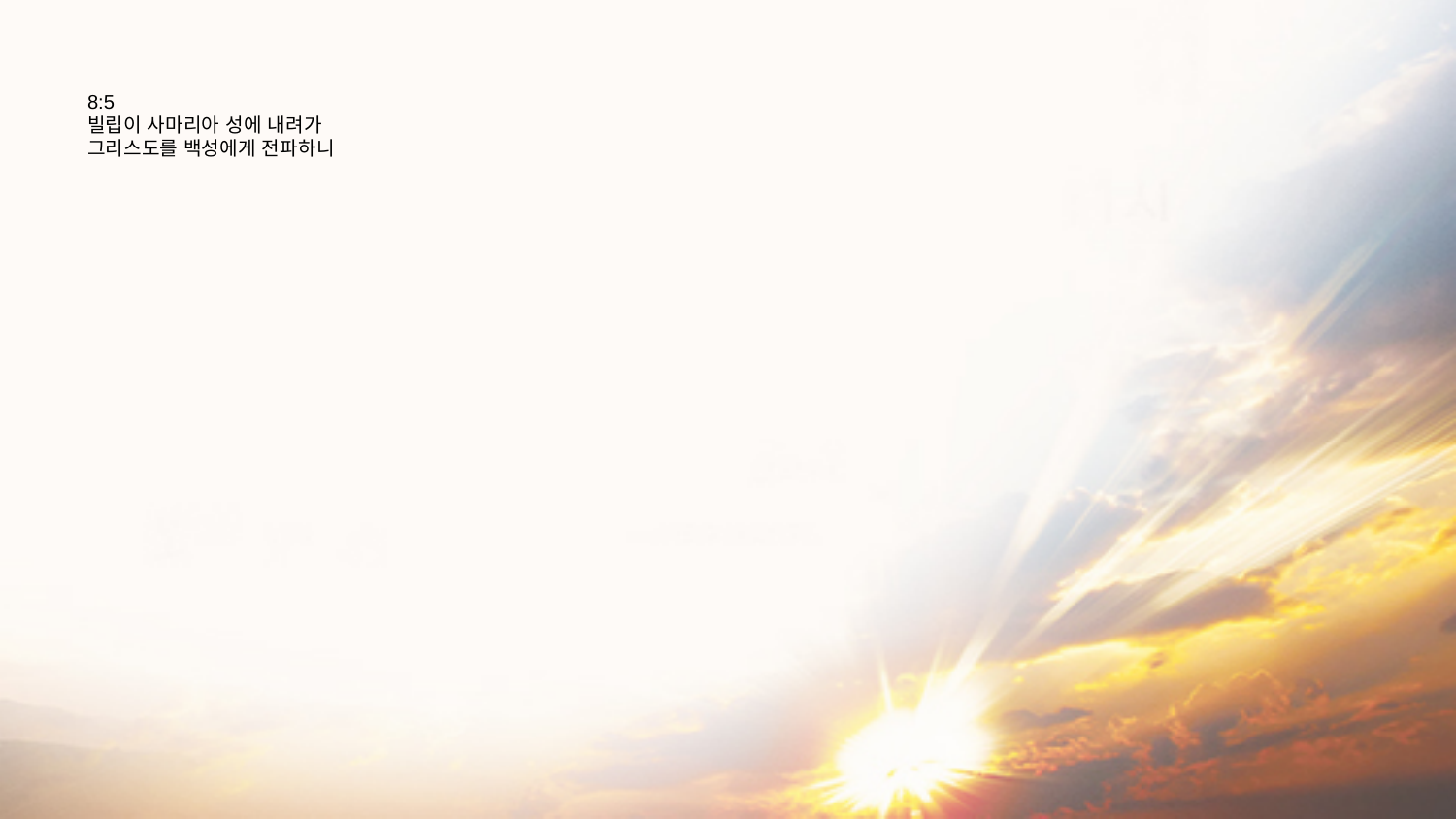

# 8:5 빌립이 사마리아 성에 내려가 그리스도를 백성에게 전파하니